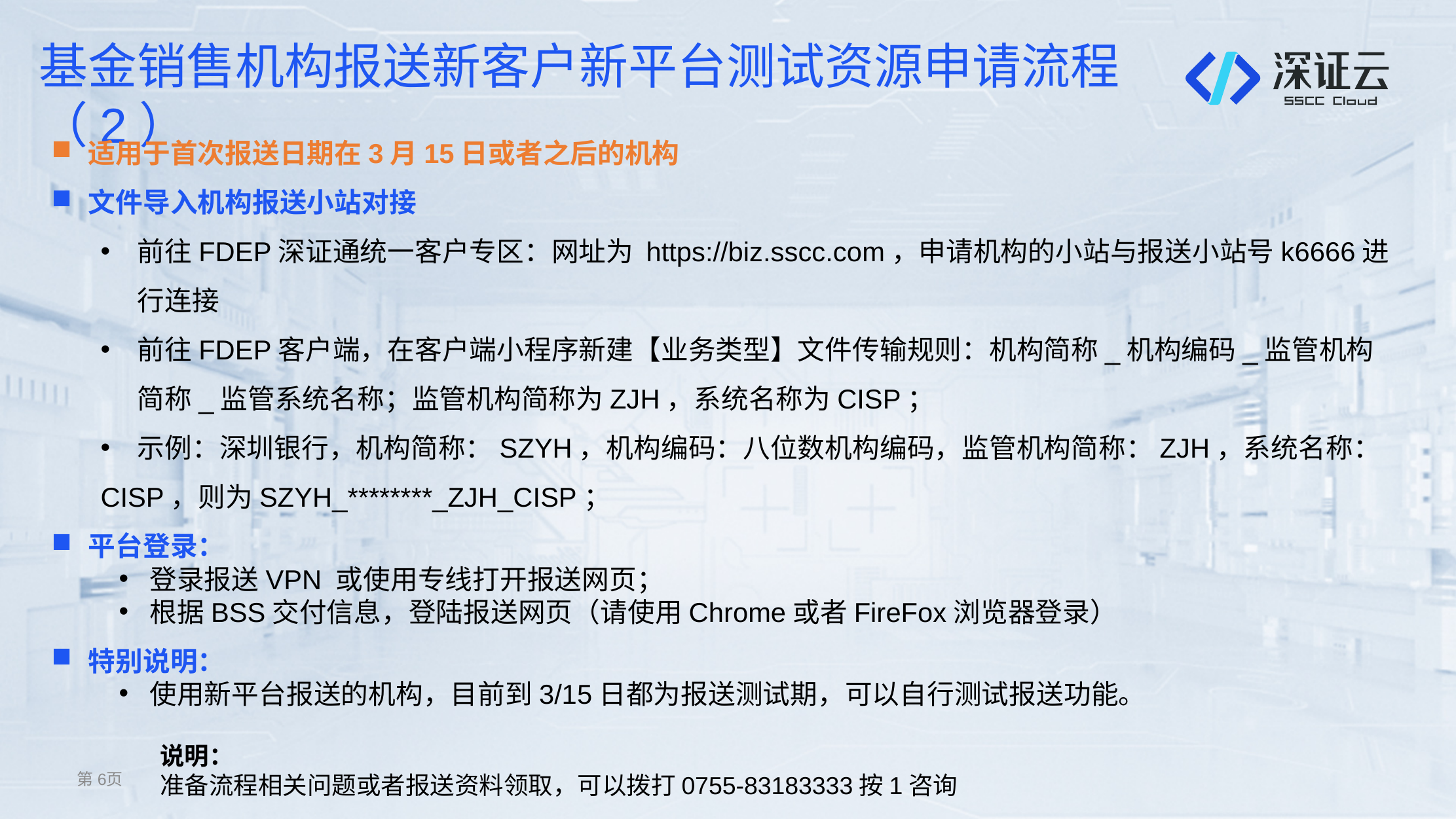

基金销售机构报送新客户新平台测试资源申请流程（2）
适用于首次报送日期在3月15日或者之后的机构
文件导入机构报送小站对接
前往FDEP深证通统一客户专区：网址为 https://biz.sscc.com，申请机构的小站与报送小站号k6666进行连接
前往FDEP客户端，在客户端小程序新建【业务类型】文件传输规则：机构简称_机构编码_监管机构简称_监管系统名称；监管机构简称为ZJH，系统名称为CISP；
示例：深圳银行，机构简称：SZYH，机构编码：八位数机构编码，监管机构简称：ZJH，系统名称：
CISP，则为SZYH_********_ZJH_CISP；
平台登录：
登录报送VPN 或使用专线打开报送网页；
根据BSS交付信息，登陆报送网页（请使用Chrome或者FireFox浏览器登录）
特别说明：
使用新平台报送的机构，目前到3/15日都为报送测试期，可以自行测试报送功能。

说明：
准备流程相关问题或者报送资料领取，可以拨打0755-83183333按1咨询